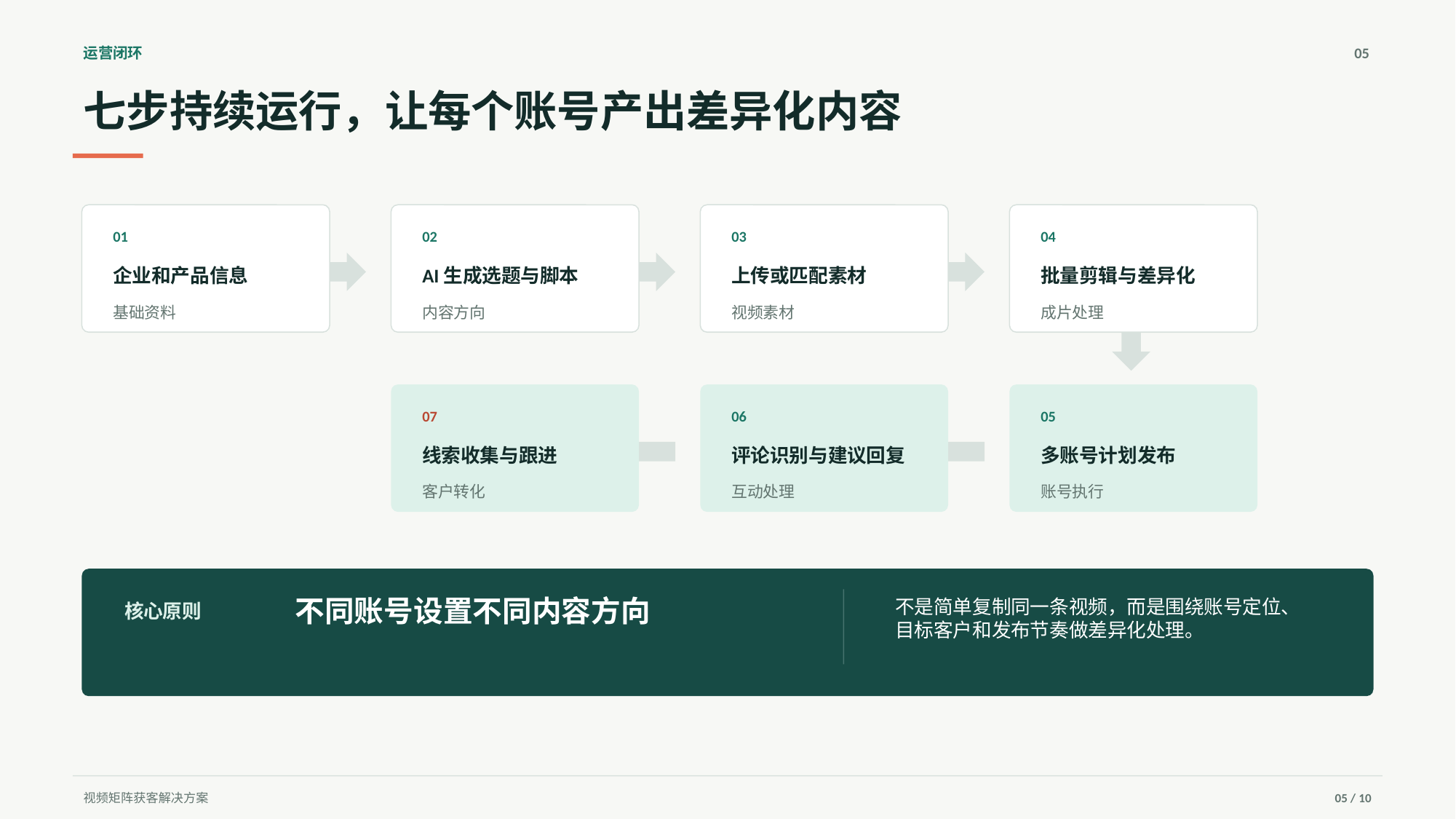

运营闭环
05
七步持续运行，让每个账号产出差异化内容

01
02
03
04

企业和产品信息
AI生成选题与脚本
上传或匹配素材
批量剪辑与差异化
基础资料
内容方向
视频素材
成片处理

07
06
05

线索收集与跟进
评论识别与建议回复
多账号计划发布
客户转化
互动处理
账号执行

不同账号设置不同内容方向

不是简单复制同一条视频，而是围绕账号定位、目标客户和发布节奏做差异化处理。
核心原则

视频矩阵获客解决方案
05 / 10